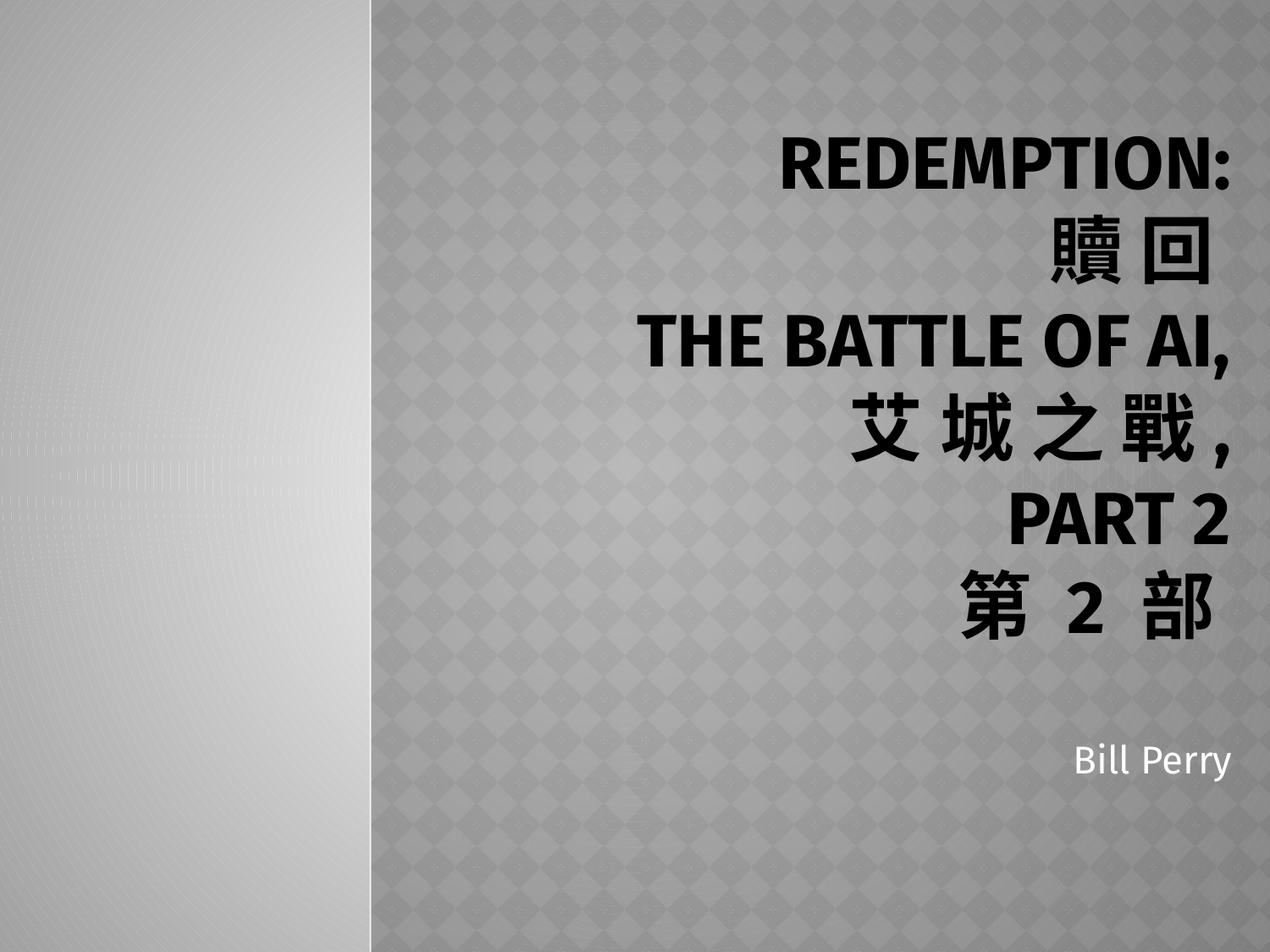

# Redemption: 贖 回 The Battle of Ai, 艾 城 之 戰, Part 2 第 2 部
Bill Perry